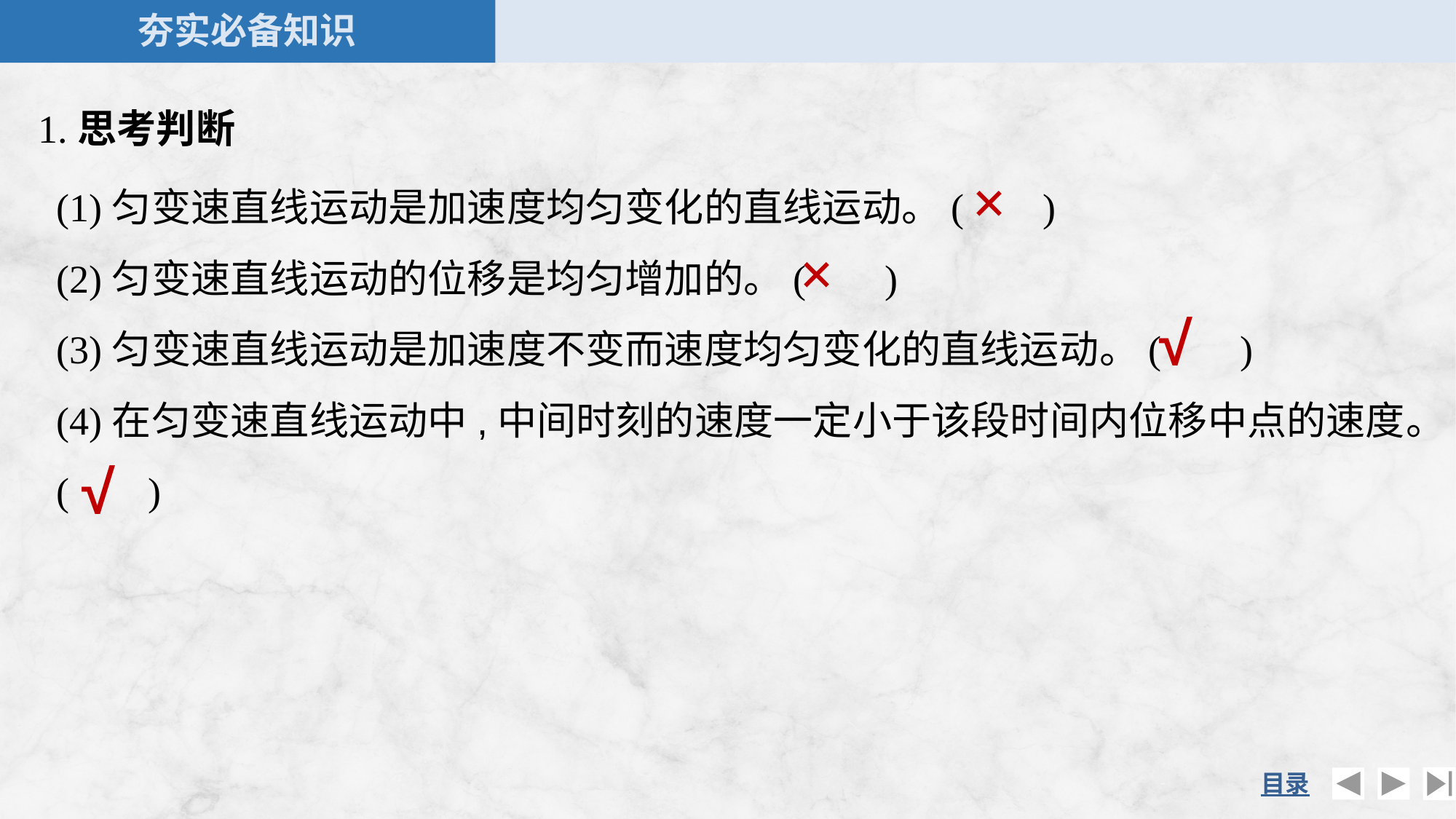

1.思考判断
(1)匀变速直线运动是加速度均匀变化的直线运动。(        )
(2)匀变速直线运动的位移是均匀增加的。(        )
(3)匀变速直线运动是加速度不变而速度均匀变化的直线运动。(        )
(4)在匀变速直线运动中,中间时刻的速度一定小于该段时间内位移中点的速度。(        )
×
×
√
√